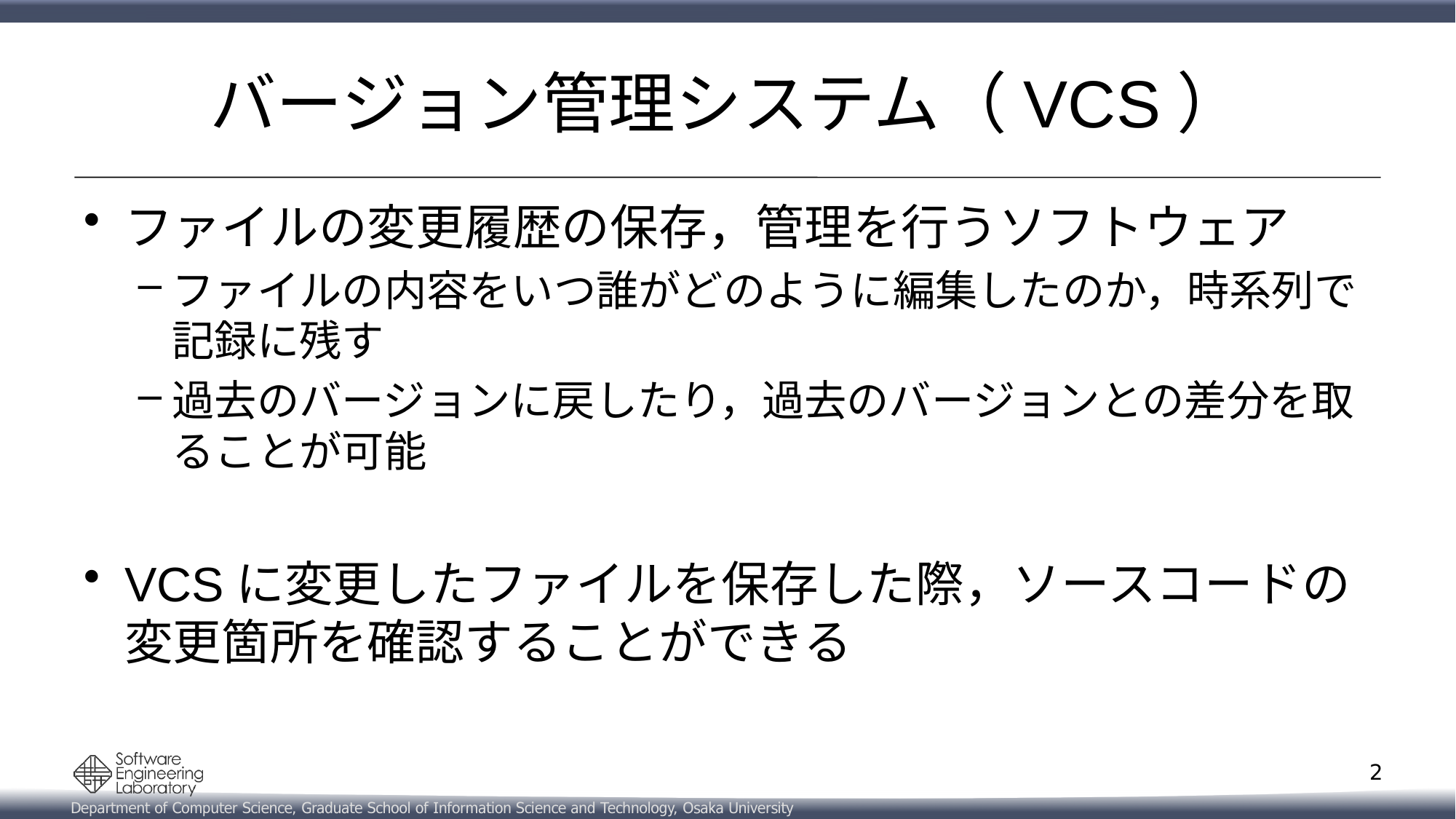

# バージョン管理システム（VCS）
ファイルの変更履歴の保存，管理を行うソフトウェア
ファイルの内容をいつ誰がどのように編集したのか，時系列で記録に残す
過去のバージョンに戻したり，過去のバージョンとの差分を取ることが可能

VCSに変更したファイルを保存した際，ソースコードの変更箇所を確認することができる

2